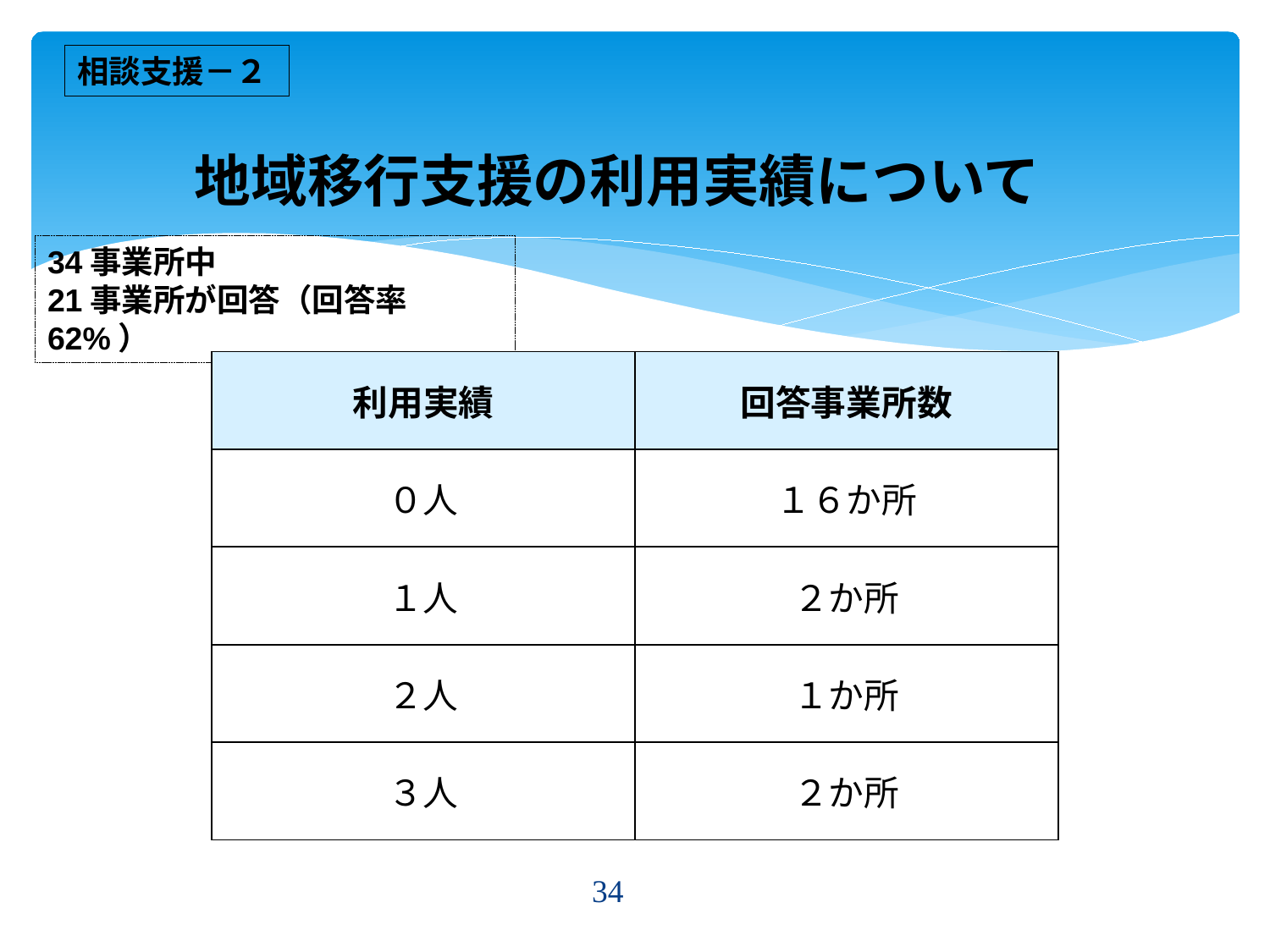

相談支援－２
# 地域移行支援の利用実績について
34事業所中
21事業所が回答（回答率62%）
| 利用実績 | 回答事業所数 |
| --- | --- |
| ０人 | １６か所 |
| １人 | ２か所 |
| ２人 | １か所 |
| ３人 | ２か所 |
34